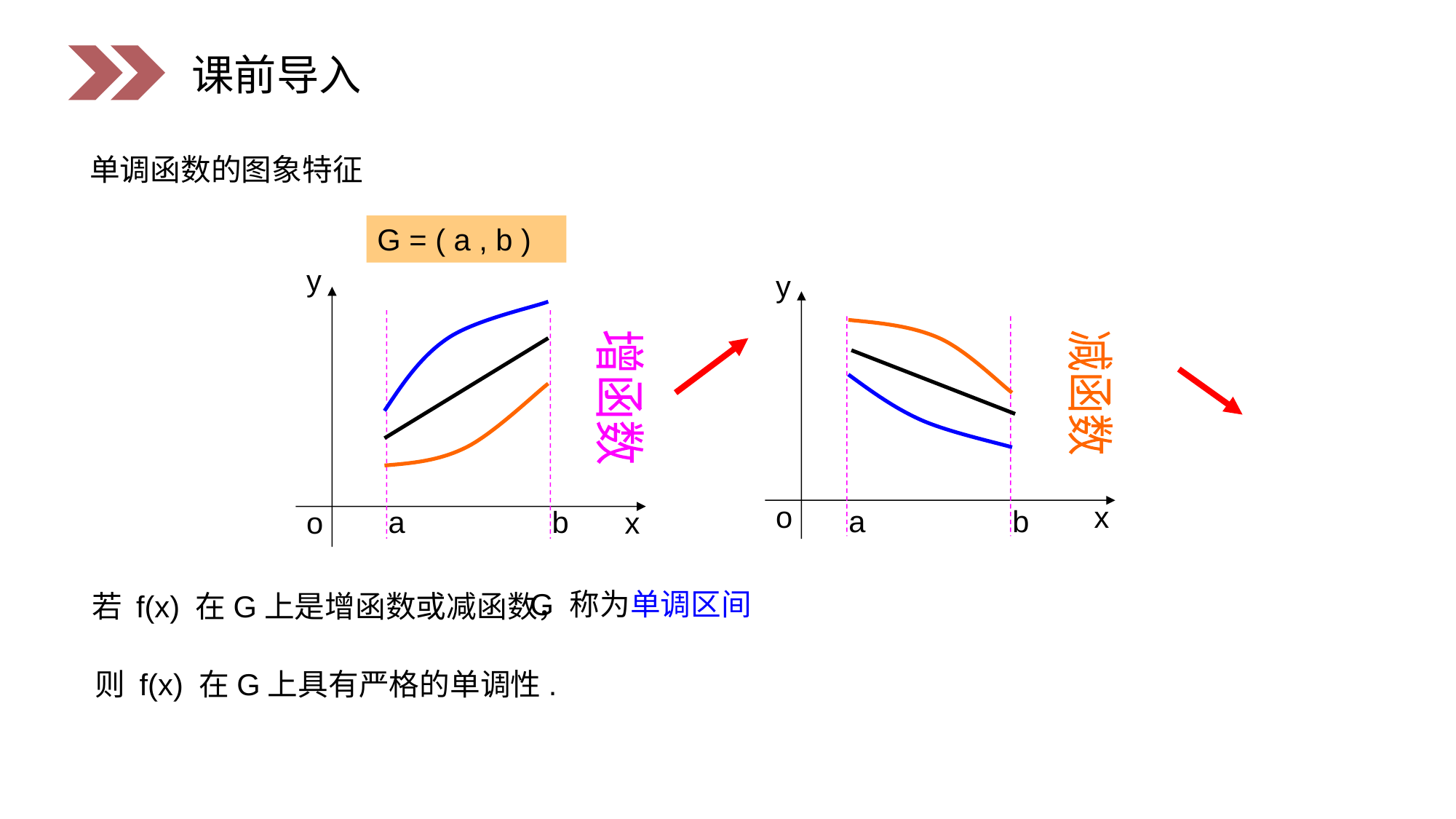

课前导入
单调函数的图象特征

G = ( a , b )
y

o
x

a
b
y

o
x

a
b

减函数
增函数

G 称为单调区间
若 f(x) 在G上是增函数或减函数，
则 f(x) 在G上具有严格的单调性.